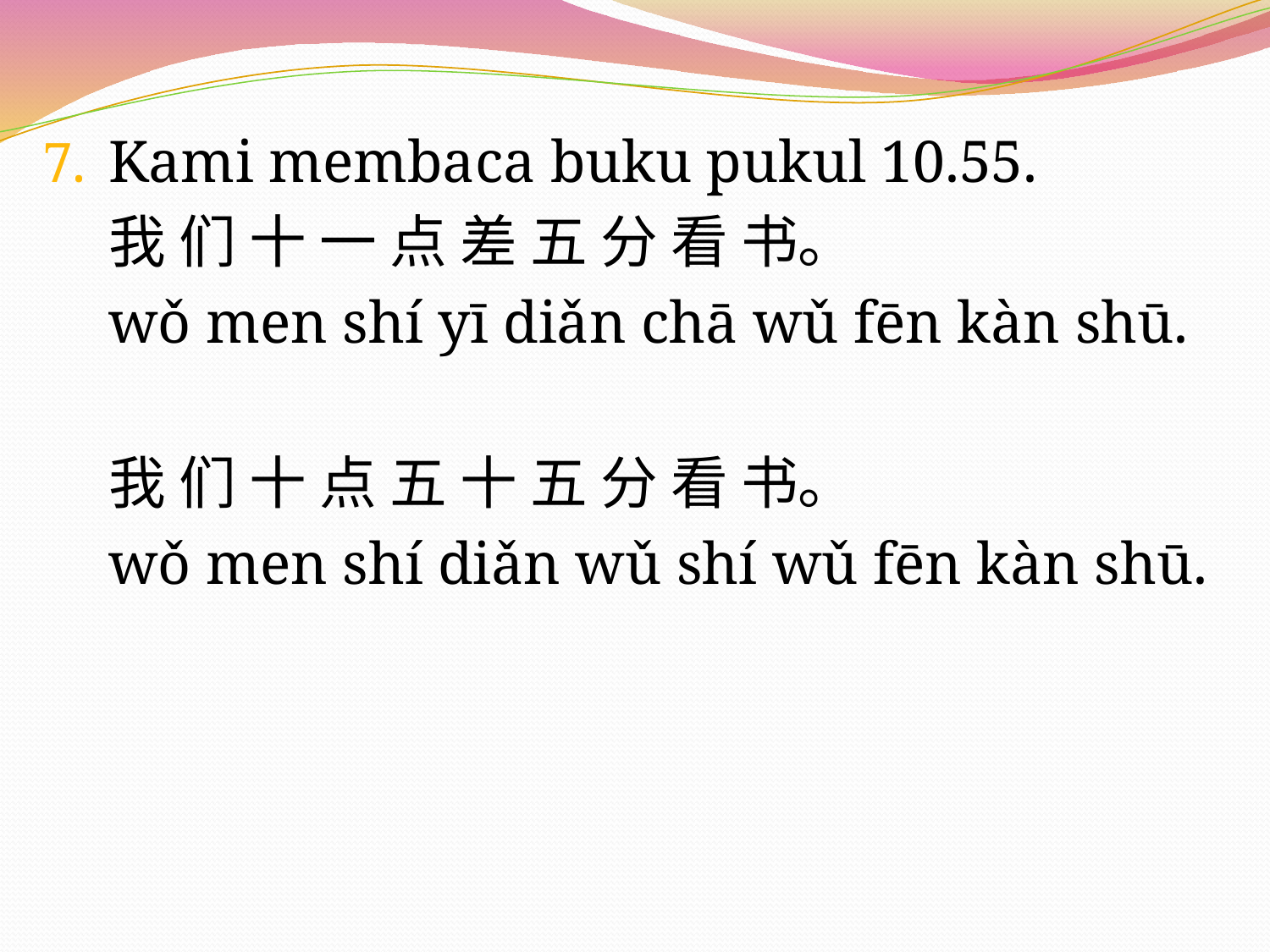

Kami membaca buku pukul 10.55.
	我 们 十 一 点 差 五 分 看 书。
	wǒ men shí yī diǎn chā wǔ fēn kàn shū.

	我 们 十 点 五 十 五 分 看 书。
	wǒ men shí diǎn wǔ shí wǔ fēn kàn shū.